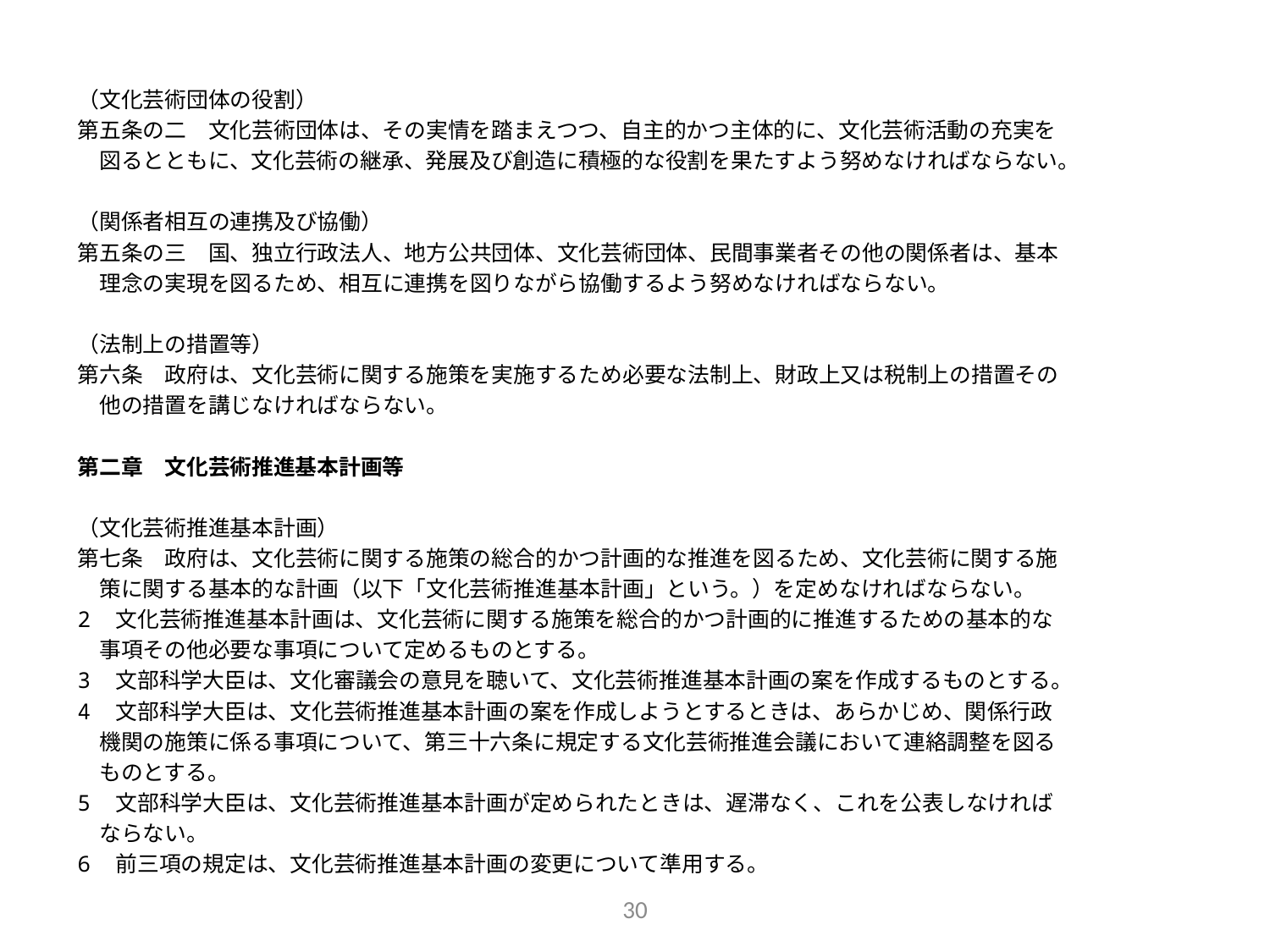

（文化芸術団体の役割）
第五条の二　文化芸術団体は、その実情を踏まえつつ、自主的かつ主体的に、文化芸術活動の充実を
　図るとともに、文化芸術の継承、発展及び創造に積極的な役割を果たすよう努めなければならない。

（関係者相互の連携及び協働）
第五条の三　国、独立行政法人、地方公共団体、文化芸術団体、民間事業者その他の関係者は、基本
　理念の実現を図るため、相互に連携を図りながら協働するよう努めなければならない。

（法制上の措置等）
第六条　政府は、文化芸術に関する施策を実施するため必要な法制上、財政上又は税制上の措置その
　他の措置を講じなければならない。

第二章　文化芸術推進基本計画等

（文化芸術推進基本計画）
第七条　政府は、文化芸術に関する施策の総合的かつ計画的な推進を図るため、文化芸術に関する施
　策に関する基本的な計画（以下「文化芸術推進基本計画」という。）を定めなければならない。
2　文化芸術推進基本計画は、文化芸術に関する施策を総合的かつ計画的に推進するための基本的な
　事項その他必要な事項について定めるものとする。
3　文部科学大臣は、文化審議会の意見を聴いて、文化芸術推進基本計画の案を作成するものとする。
4　文部科学大臣は、文化芸術推進基本計画の案を作成しようとするときは、あらかじめ、関係行政
　機関の施策に係る事項について、第三十六条に規定する文化芸術推進会議において連絡調整を図る
　ものとする。
5　文部科学大臣は、文化芸術推進基本計画が定められたときは、遅滞なく、これを公表しなければ
　ならない。
6　前三項の規定は、文化芸術推進基本計画の変更について準用する。
30